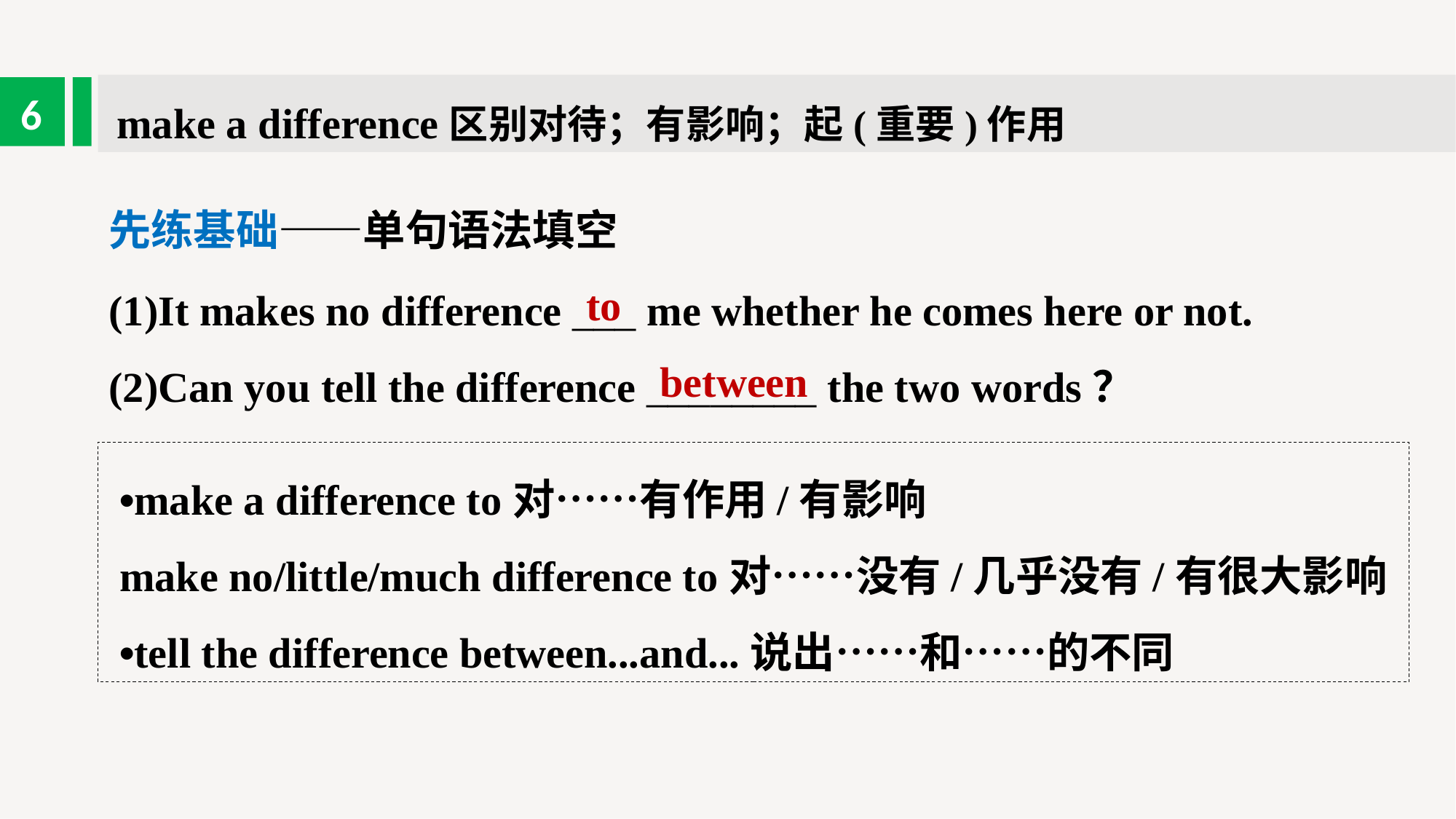

make a difference区别对待；有影响；起(重要)作用

6
先练基础——单句语法填空
(1)It makes no difference ___ me whether he comes here or not.
(2)Can you tell the difference ________ the two words？
to
between
•make a difference to对……有作用/有影响
make no/little/much difference to对……没有/几乎没有/有很大影响
•tell the difference between...and...说出……和……的不同